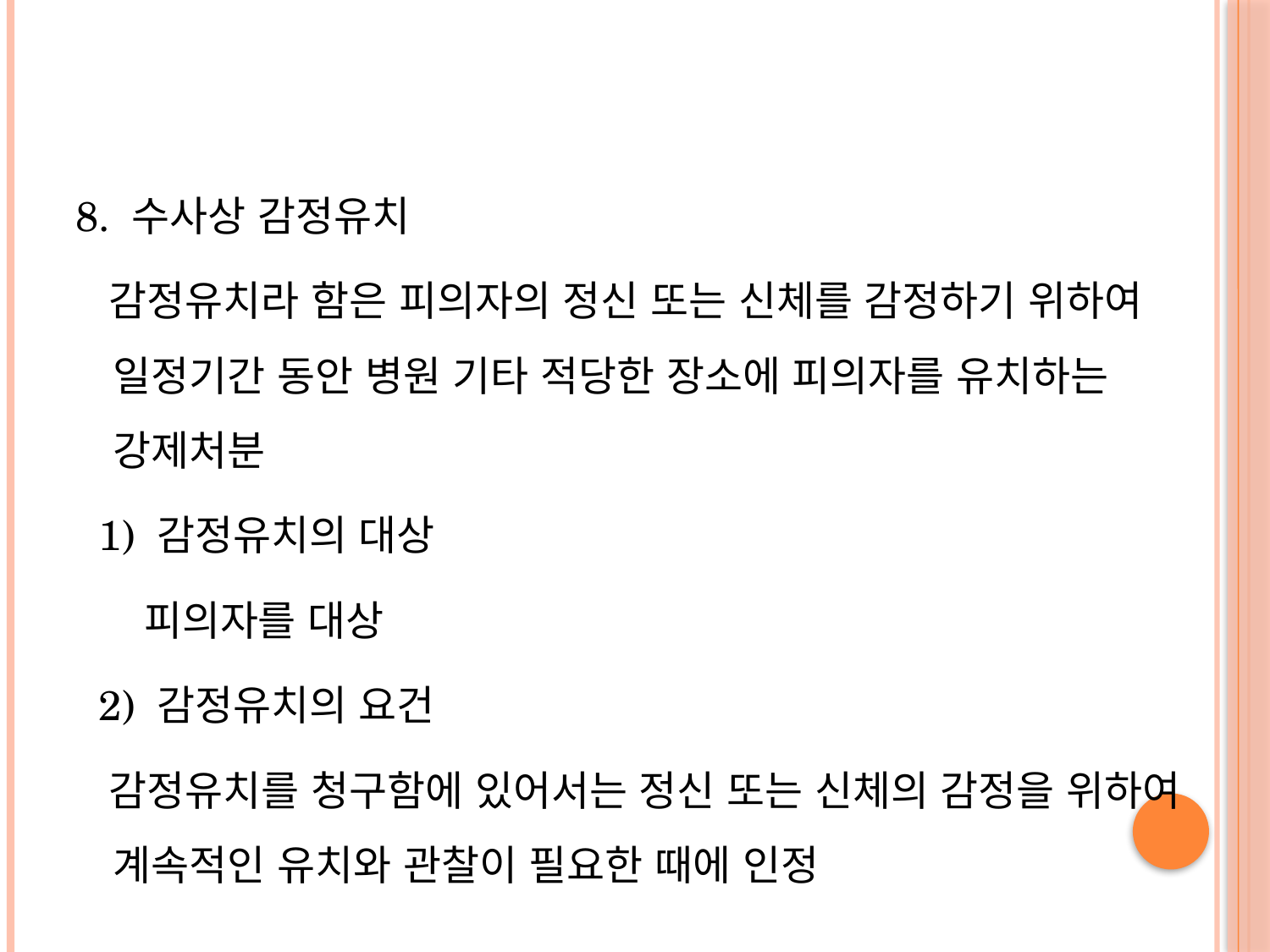

#
8. 수사상 감정유치
  감정유치라 함은 피의자의 정신 또는 신체를 감정하기 위하여 일정기간 동안 병원 기타 적당한 장소에 피의자를 유치하는 강제처분
  1) 감정유치의 대상
     피의자를 대상
  2) 감정유치의 요건
  감정유치를 청구함에 있어서는 정신 또는 신체의 감정을 위하여 계속적인 유치와 관찰이 필요한 때에 인정